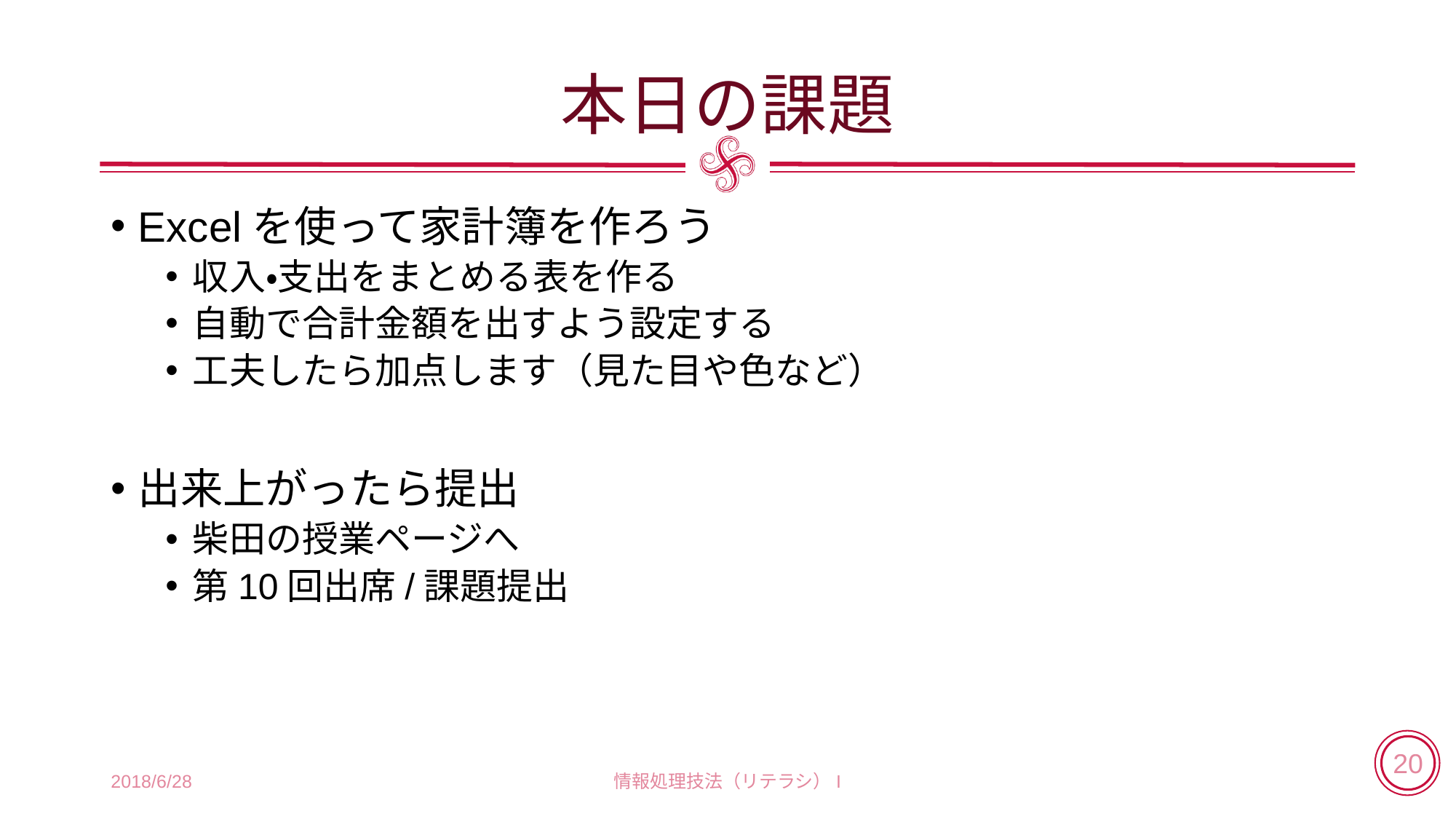

# 本日の課題
Excelを使って家計簿を作ろう
収入・支出をまとめる表を作る
自動で合計金額を出すよう設定する
工夫したら加点します（見た目や色など）

出来上がったら提出
柴田の授業ページへ
第10回出席/課題提出

2018/6/28
情報処理技法（リテラシ）I